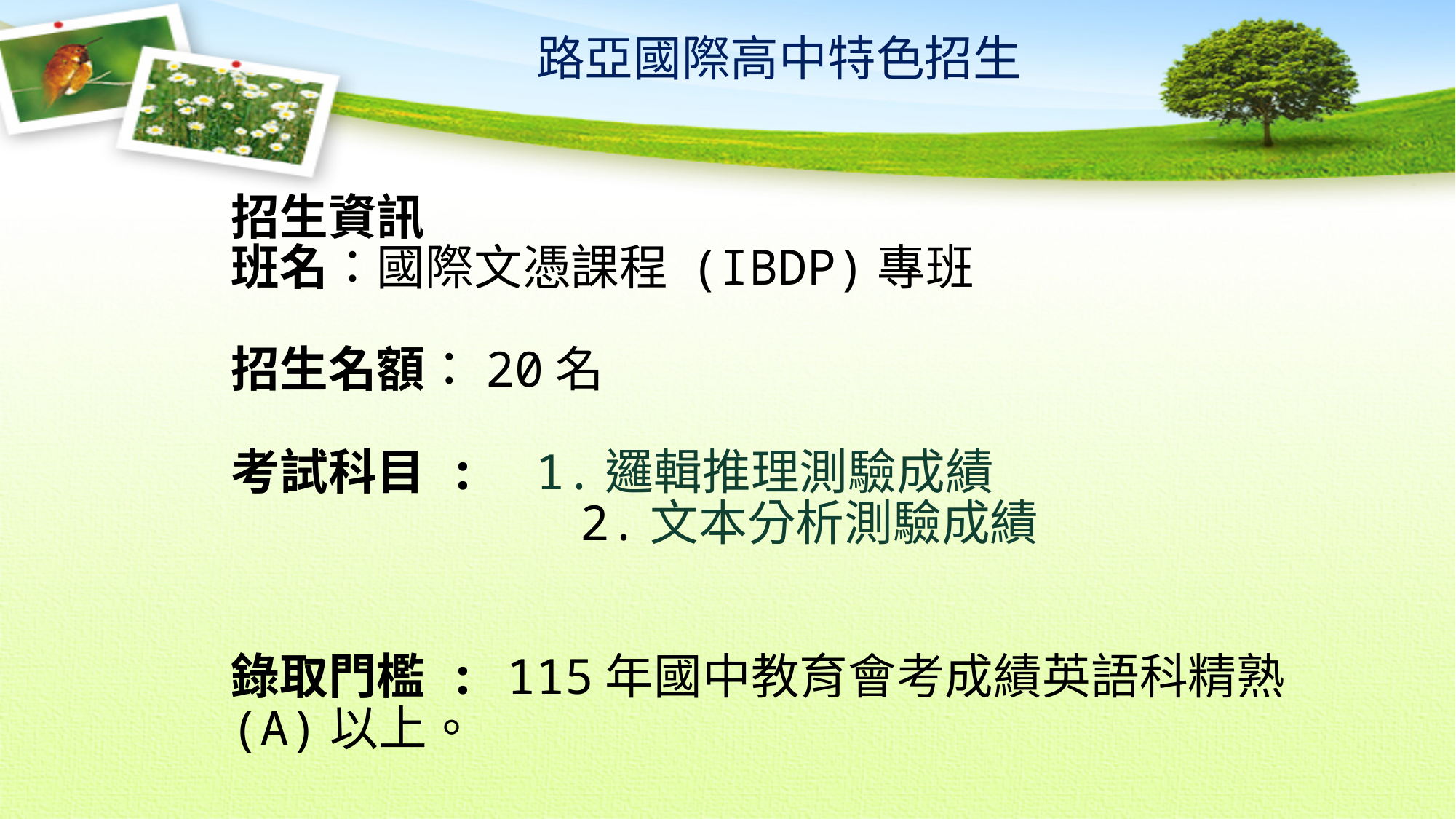

路亞國際高中特色招生

招生資訊
班名：國際文憑課程 (IBDP)專班

招生名額：20名

考試科目 :  1.邏輯推理測驗成績
            2.文本分析測驗成績

錄取門檻 : 115年國中教育會考成績英語科精熟(A)以上。